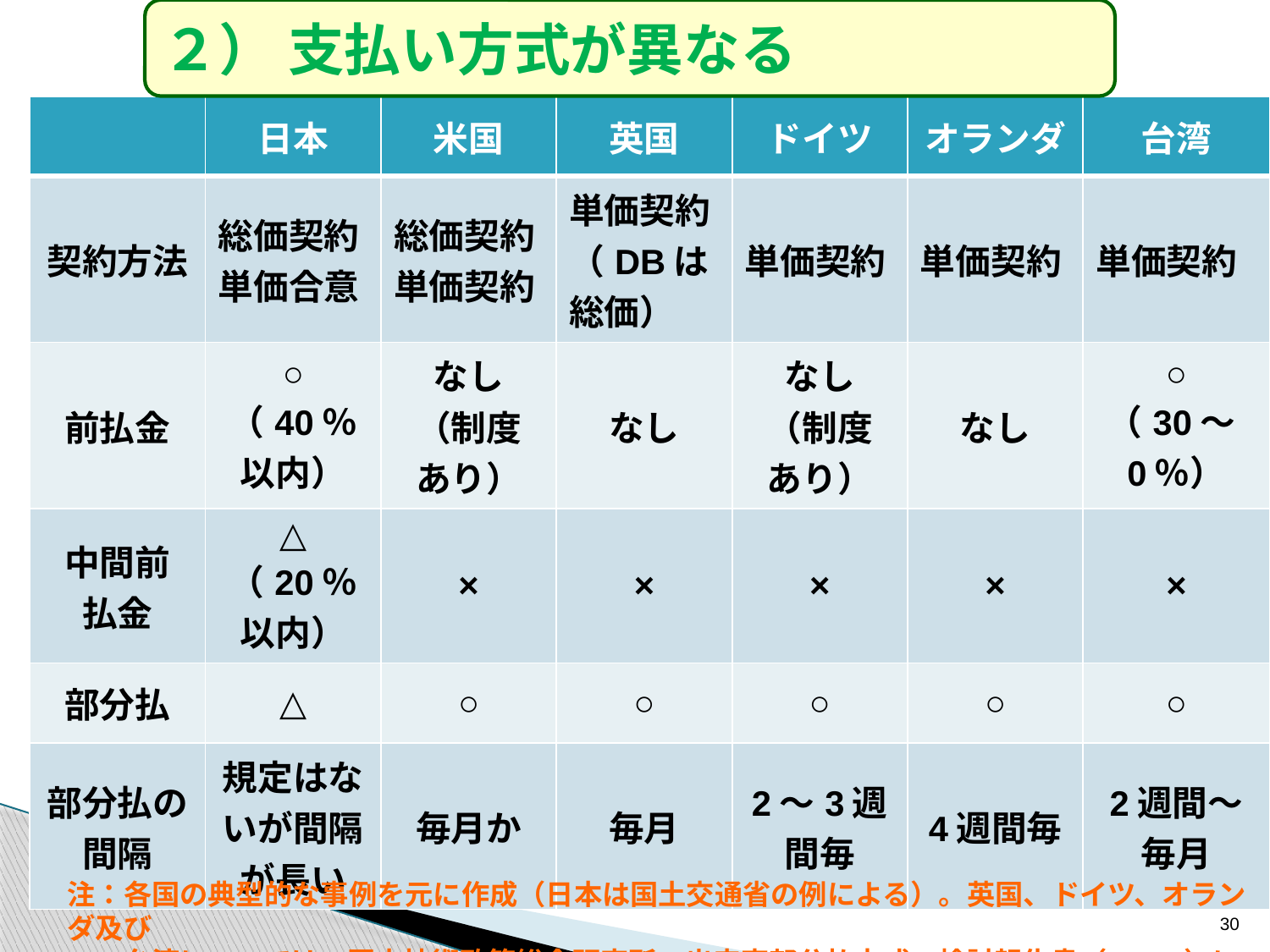

２） 支払い方式が異なる
|  | 日本 | 米国 | 英国 | ドイツ | オランダ | 台湾 |
| --- | --- | --- | --- | --- | --- | --- |
| 契約方法 | 総価契約 単価合意 | 総価契約単価契約 | 単価契約 （DBは総価） | 単価契約 | 単価契約 | 単価契約 |
| 前払金 | ○ （40％ 以内） | なし （制度 あり） | なし | なし （制度 あり） | なし | ○ （30～0％） |
| 中間前 払金 | △ （20％ 以内） | × | × | × | × | × |
| 部分払 | △ | ○ | ○ | ○ | ○ | ○ |
| 部分払の間隔 | 規定はないが間隔が長い | 毎月か | 毎月 | 2～3週間毎 | 4週間毎 | 2週間～毎月 |
注：各国の典型的な事例を元に作成（日本は国土交通省の例による）。英国、ドイツ、オランダ及び
　　台湾については、国土技術政策総合研究所：出来高部分払方式　検討報告書（2002）による。
30